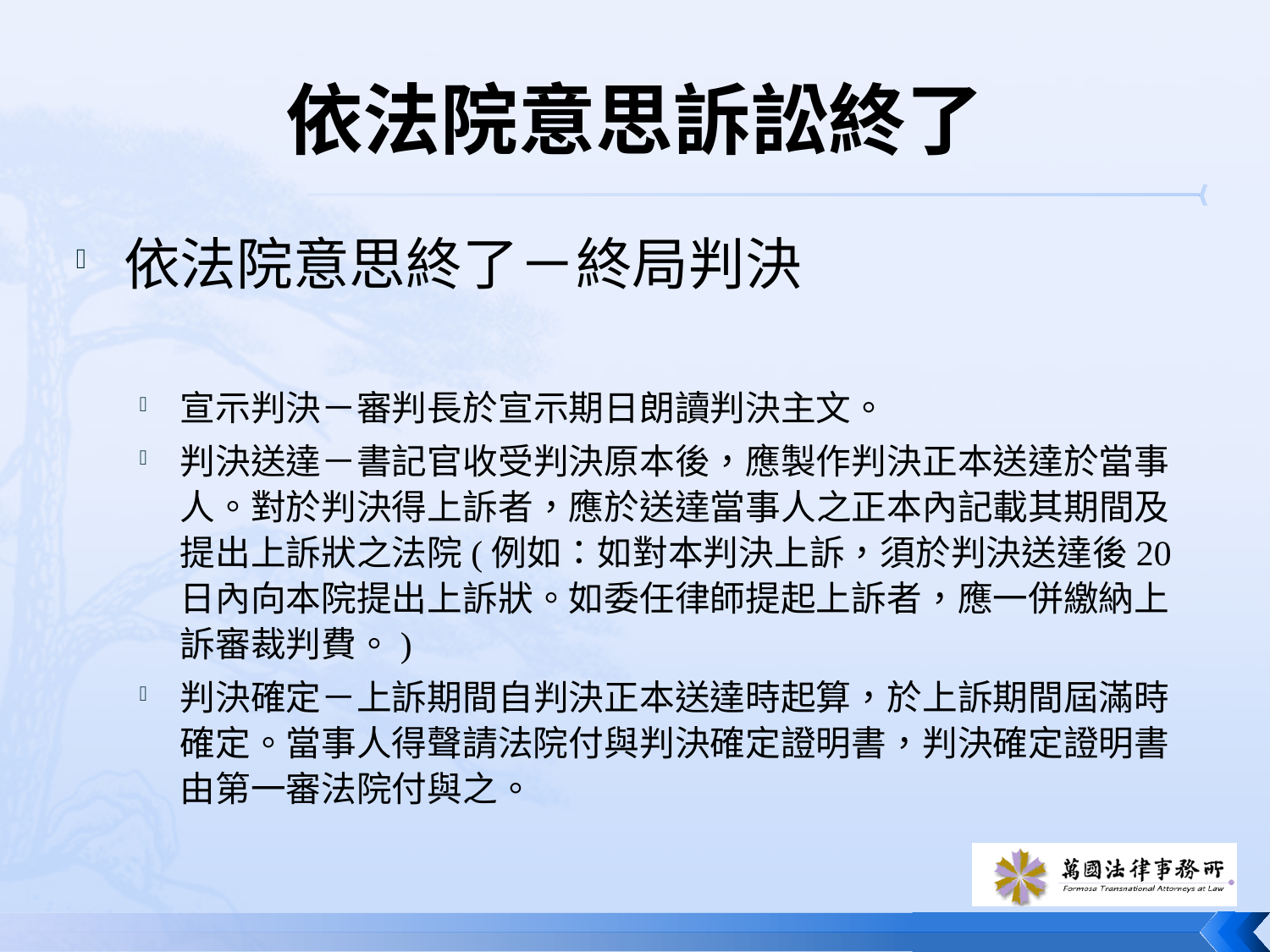

# 依法院意思訴訟終了
依法院意思終了－終局判決

宣示判決－審判長於宣示期日朗讀判決主文。
判決送達－書記官收受判決原本後，應製作判決正本送達於當事人。對於判決得上訴者，應於送達當事人之正本內記載其期間及提出上訴狀之法院(例如：如對本判決上訴，須於判決送達後20日內向本院提出上訴狀。如委任律師提起上訴者，應一併繳納上訴審裁判費。)
判決確定－上訴期間自判決正本送達時起算，於上訴期間屆滿時確定。當事人得聲請法院付與判決確定證明書，判決確定證明書由第一審法院付與之。